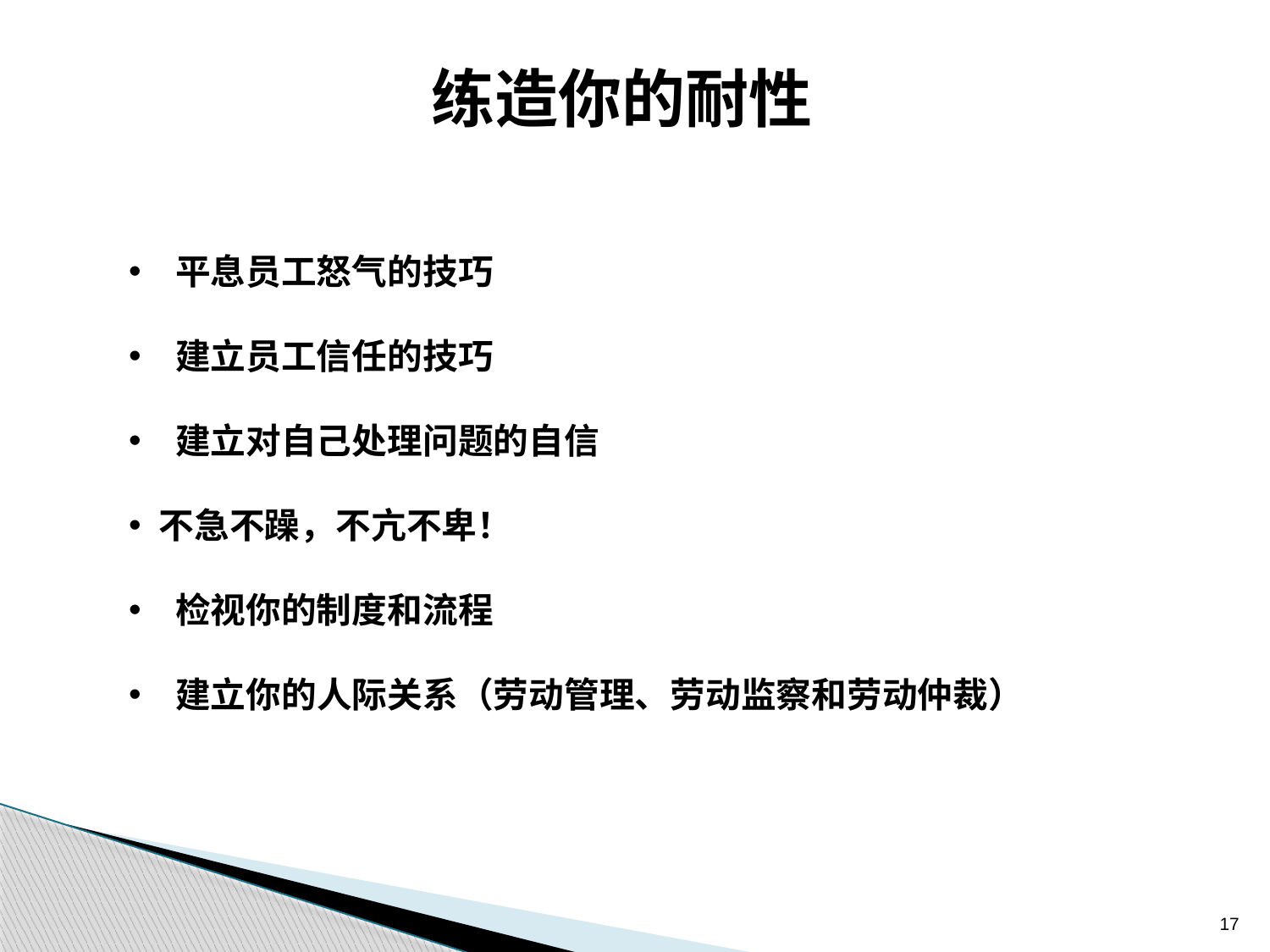

练造你的耐性
 平息员工怒气的技巧

 建立员工信任的技巧

 建立对自己处理问题的自信

不急不躁，不亢不卑！

 检视你的制度和流程

 建立你的人际关系（劳动管理、劳动监察和劳动仲裁）

17